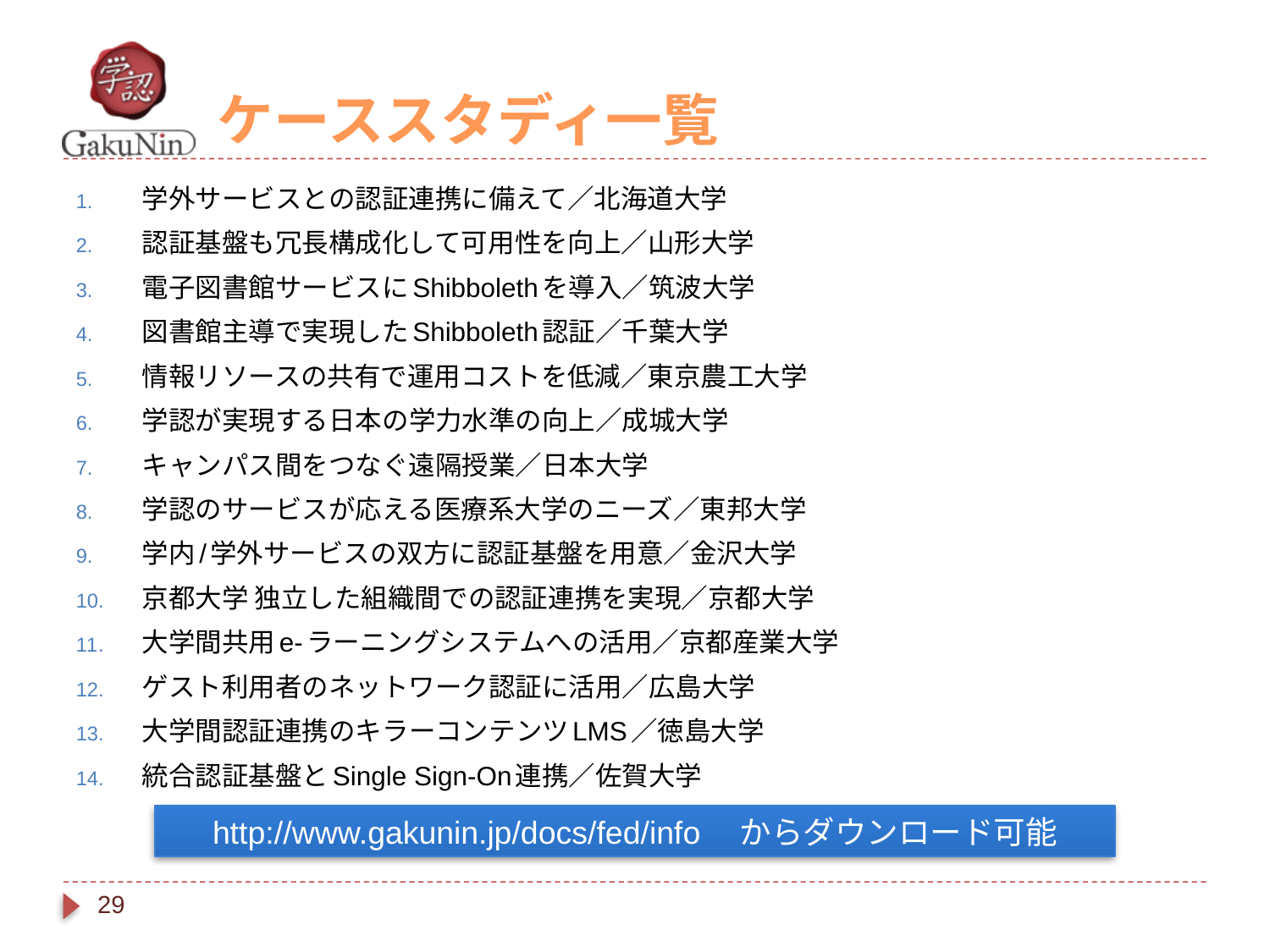

# ケーススタディ一覧
学外サービスとの認証連携に備えて／北海道大学
認証基盤も冗長構成化して可用性を向上／山形大学
電子図書館サービスにShibbolethを導入／筑波大学
図書館主導で実現したShibboleth認証／千葉大学
情報リソースの共有で運用コストを低減／東京農工大学
学認が実現する日本の学力水準の向上／成城大学
キャンパス間をつなぐ遠隔授業／日本大学
学認のサービスが応える医療系大学のニーズ／東邦大学
学内/学外サービスの双方に認証基盤を用意／金沢大学
京都大学 独立した組織間での認証連携を実現／京都大学
大学間共用e-ラーニングシステムへの活用／京都産業大学
ゲスト利用者のネットワーク認証に活用／広島大学
大学間認証連携のキラーコンテンツLMS／徳島大学
統合認証基盤とSingle Sign-On連携／佐賀大学
http://www.gakunin.jp/docs/fed/info　からダウンロード可能
29